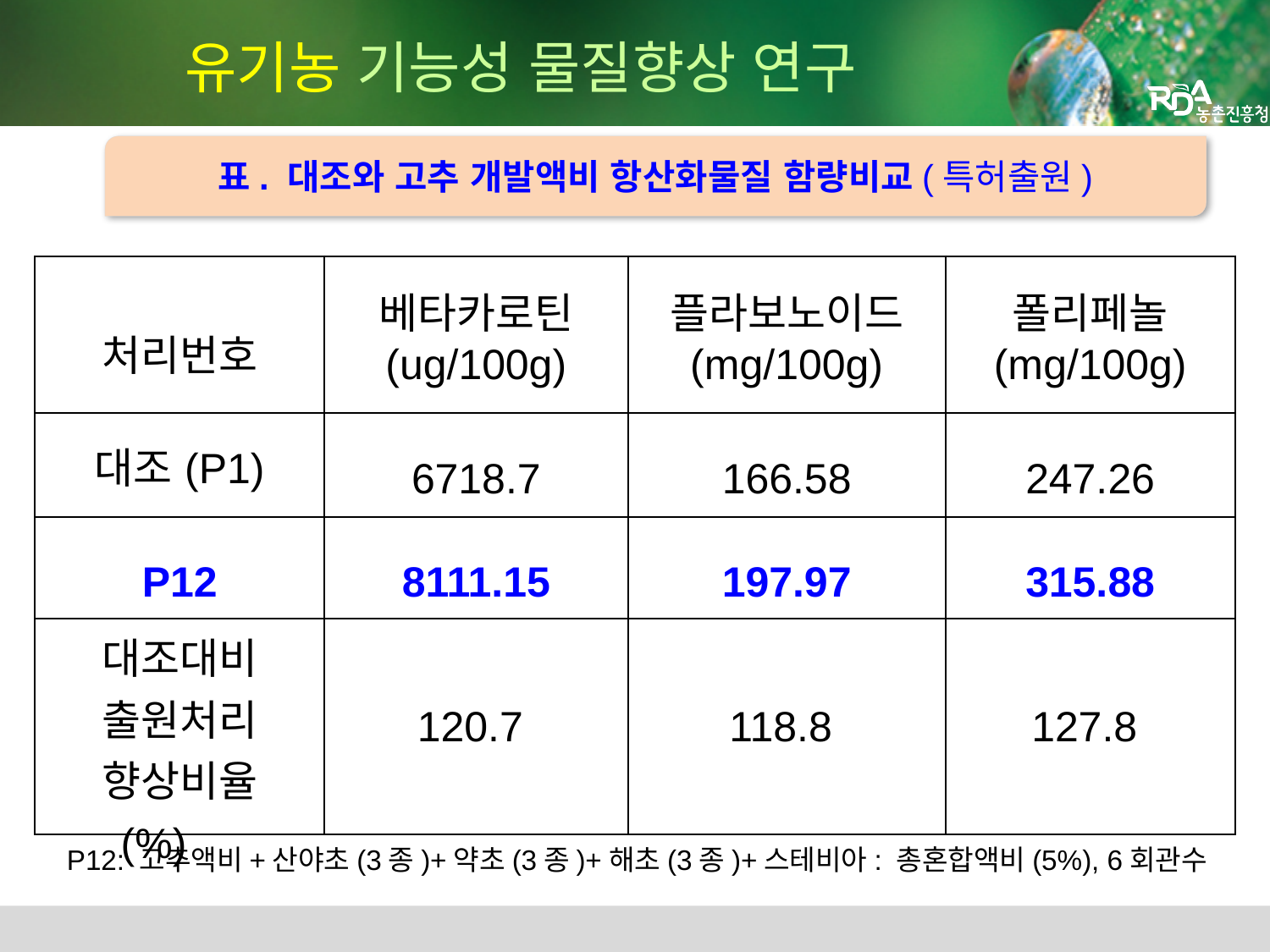

# 유기농 기능성 물질향상 연구
표. 대조와 고추 개발액비 항산화물질 함량비교(특허출원)
| 처리번호 | 베타카로틴 (ug/100g) | 플라보노이드 (mg/100g) | 폴리페놀 (mg/100g) |
| --- | --- | --- | --- |
| 대조(P1) | 6718.7 | 166.58 | 247.26 |
| P12 | 8111.15 | 197.97 | 315.88 |
| 대조대비 출원처리 향상비율 (%) | 120.7 | 118.8 | 127.8 |
P12: 고추액비+산야초(3종)+약초(3종)+해초(3종)+스테비아: 총혼합액비(5%), 6회관수